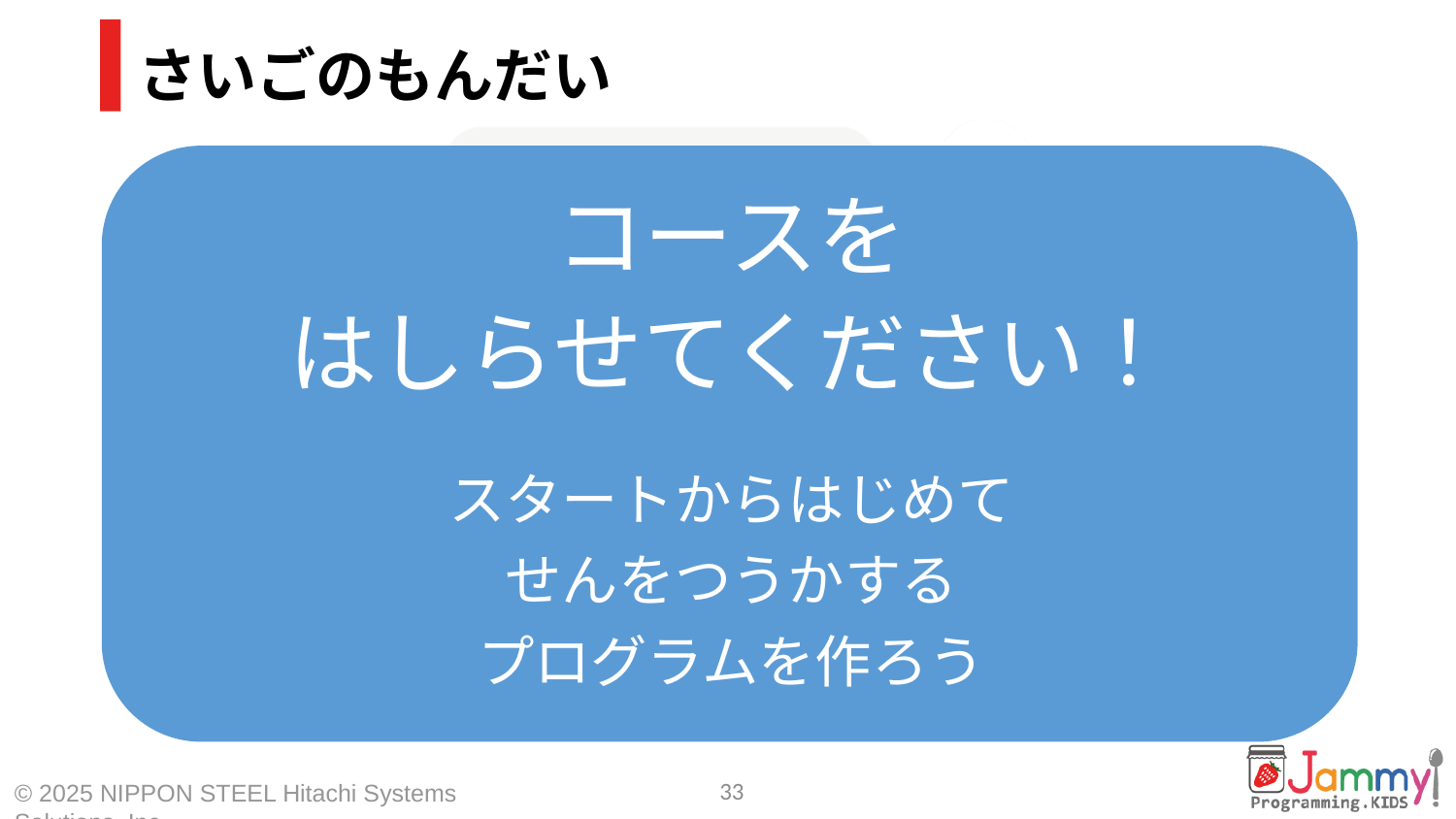

# さいごのもんだい
コースを
はしらせてください！

スタートからはじめて
せんをつうかする
プログラムを作ろう
33